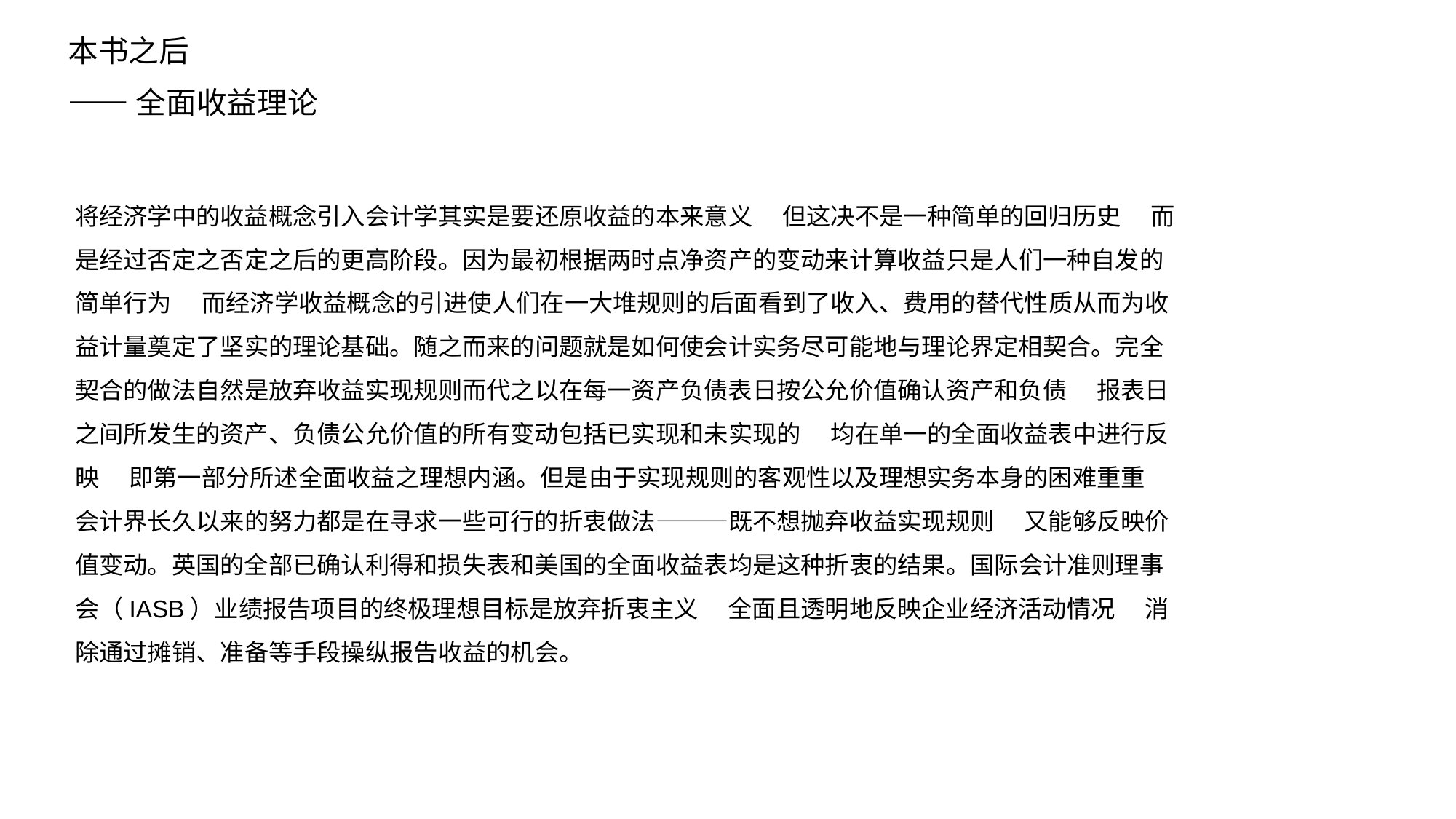

本书之后
——全面收益理论
将经济学中的收益概念引入会计学其实是要还原收益的本来意义但这决不是一种简单的回归历史而是经过否定之否定之后的更高阶段。因为最初根据两时点净资产的变动来计算收益只是人们一种自发的简单行为而经济学收益概念的引进使人们在一大堆规则的后面看到了收入、费用的替代性质从而为收益计量奠定了坚实的理论基础。随之而来的问题就是如何使会计实务尽可能地与理论界定相契合。完全契合的做法自然是放弃收益实现规则而代之以在每一资产负债表日按公允价值确认资产和负债报表日之间所发生的资产、负债公允价值的所有变动包括已实现和未实现的均在单一的全面收益表中进行反映即第一部分所述全面收益之理想内涵。但是由于实现规则的客观性以及理想实务本身的困难重重会计界长久以来的努力都是在寻求一些可行的折衷做法———既不想抛弃收益实现规则又能够反映价值变动。英国的全部已确认利得和损失表和美国的全面收益表均是这种折衷的结果。国际会计准则理事会（IASB）业绩报告项目的终极理想目标是放弃折衷主义全面且透明地反映企业经济活动情况消除通过摊销、准备等手段操纵报告收益的机会。